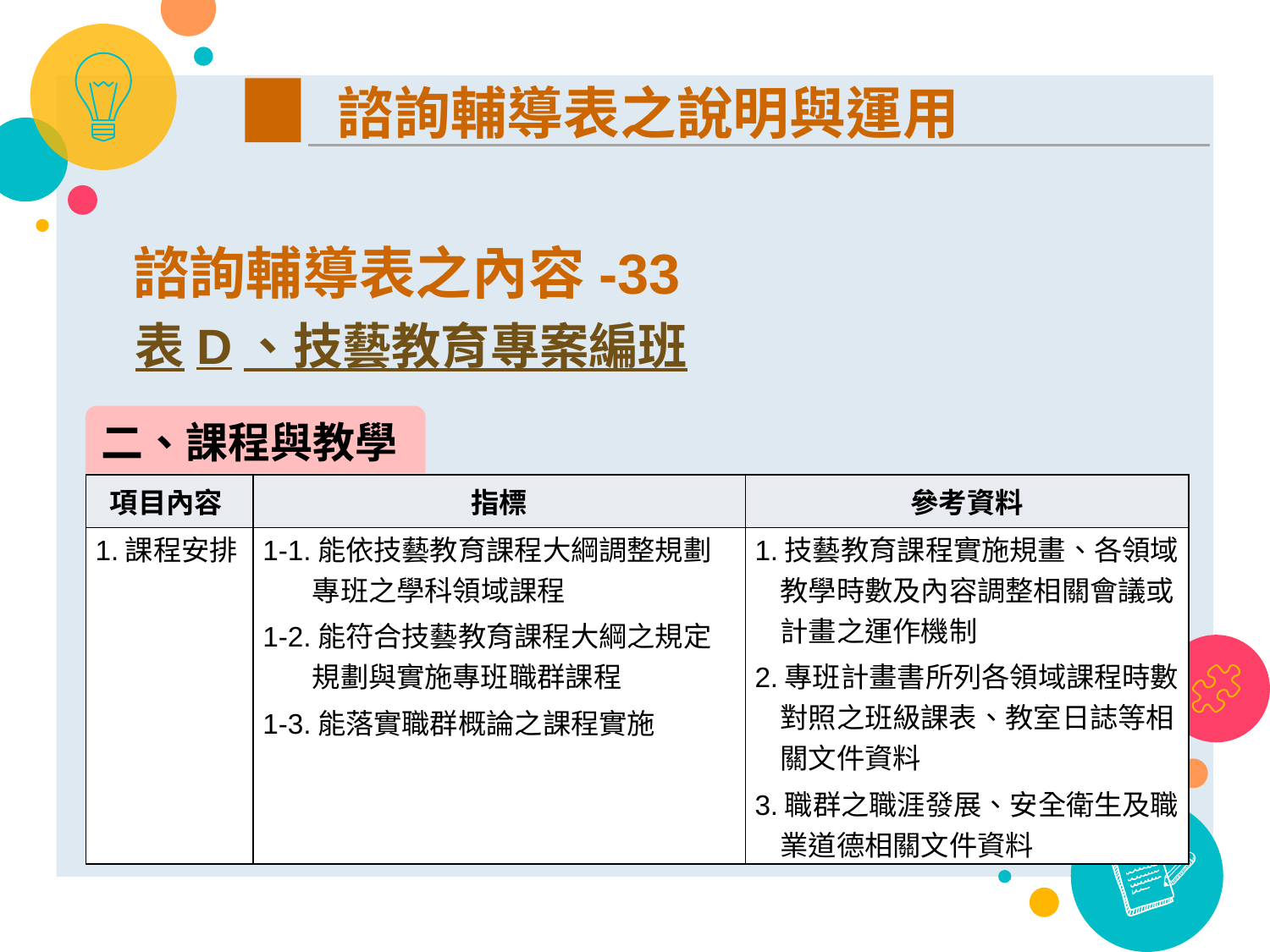

諮詢輔導表之說明與運用

諮詢輔導表之內容-33
表D、技藝教育專案編班
二、課程與教學
| 項目內容 | 指標 | 參考資料 |
| --- | --- | --- |
| 1.課程安排 | 1-1.能依技藝教育課程大綱調整規劃專班之學科領域課程 1-2.能符合技藝教育課程大綱之規定規劃與實施專班職群課程 1-3.能落實職群概論之課程實施 | 1.技藝教育課程實施規畫、各領域教學時數及內容調整相關會議或計畫之運作機制 2.專班計畫書所列各領域課程時數對照之班級課表、教室日誌等相關文件資料 3.職群之職涯發展、安全衛生及職業道德相關文件資料 |